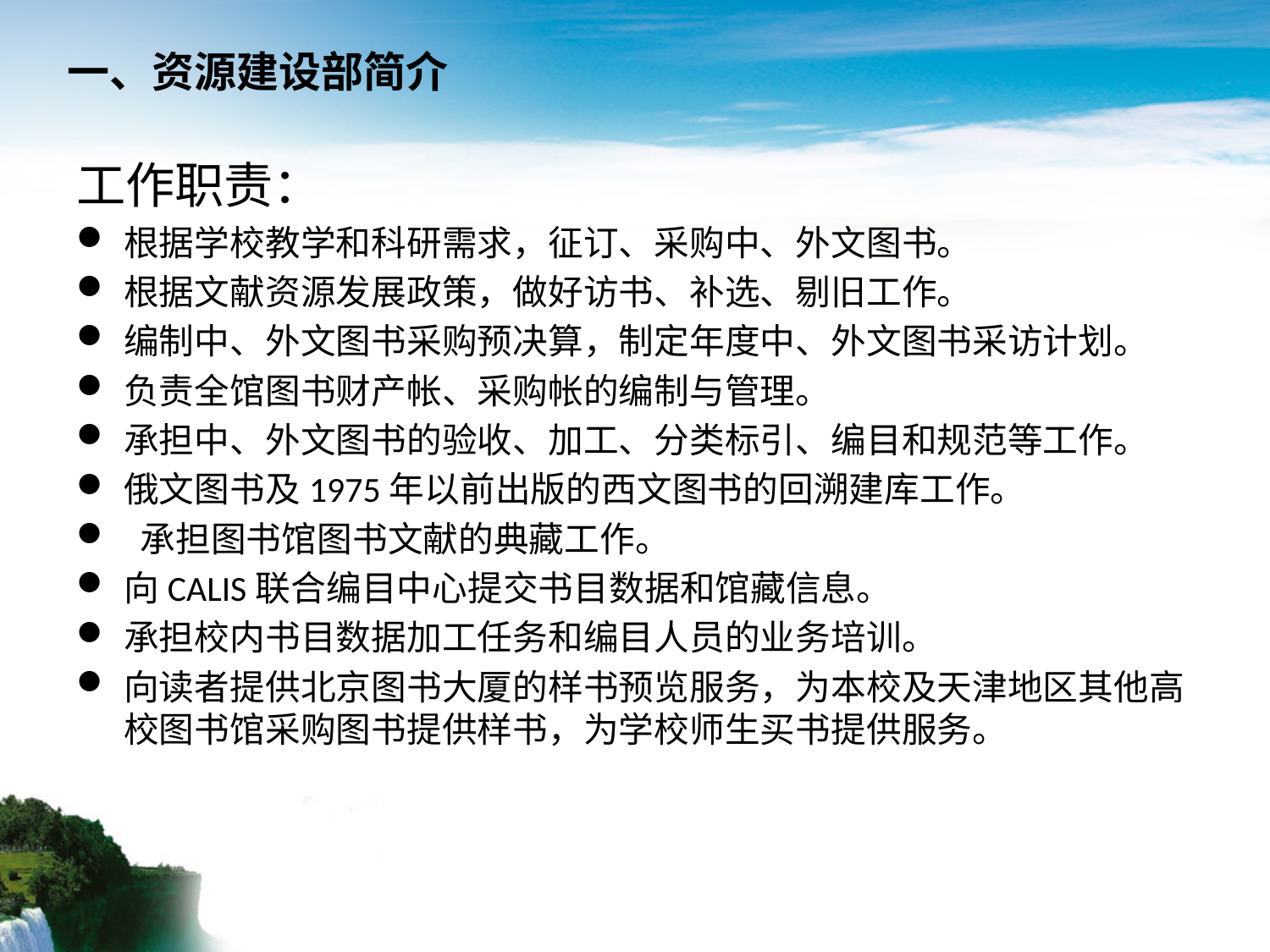

# 一、资源建设部简介
工作职责：
根据学校教学和科研需求，征订、采购中、外文图书。
根据文献资源发展政策，做好访书、补选、剔旧工作。
编制中、外文图书采购预决算，制定年度中、外文图书采访计划。
负责全馆图书财产帐、采购帐的编制与管理。
承担中、外文图书的验收、加工、分类标引、编目和规范等工作。
俄文图书及1975年以前出版的西文图书的回溯建库工作。
 承担图书馆图书文献的典藏工作。
向CALIS联合编目中心提交书目数据和馆藏信息。
承担校内书目数据加工任务和编目人员的业务培训。
向读者提供北京图书大厦的样书预览服务，为本校及天津地区其他高校图书馆采购图书提供样书，为学校师生买书提供服务。